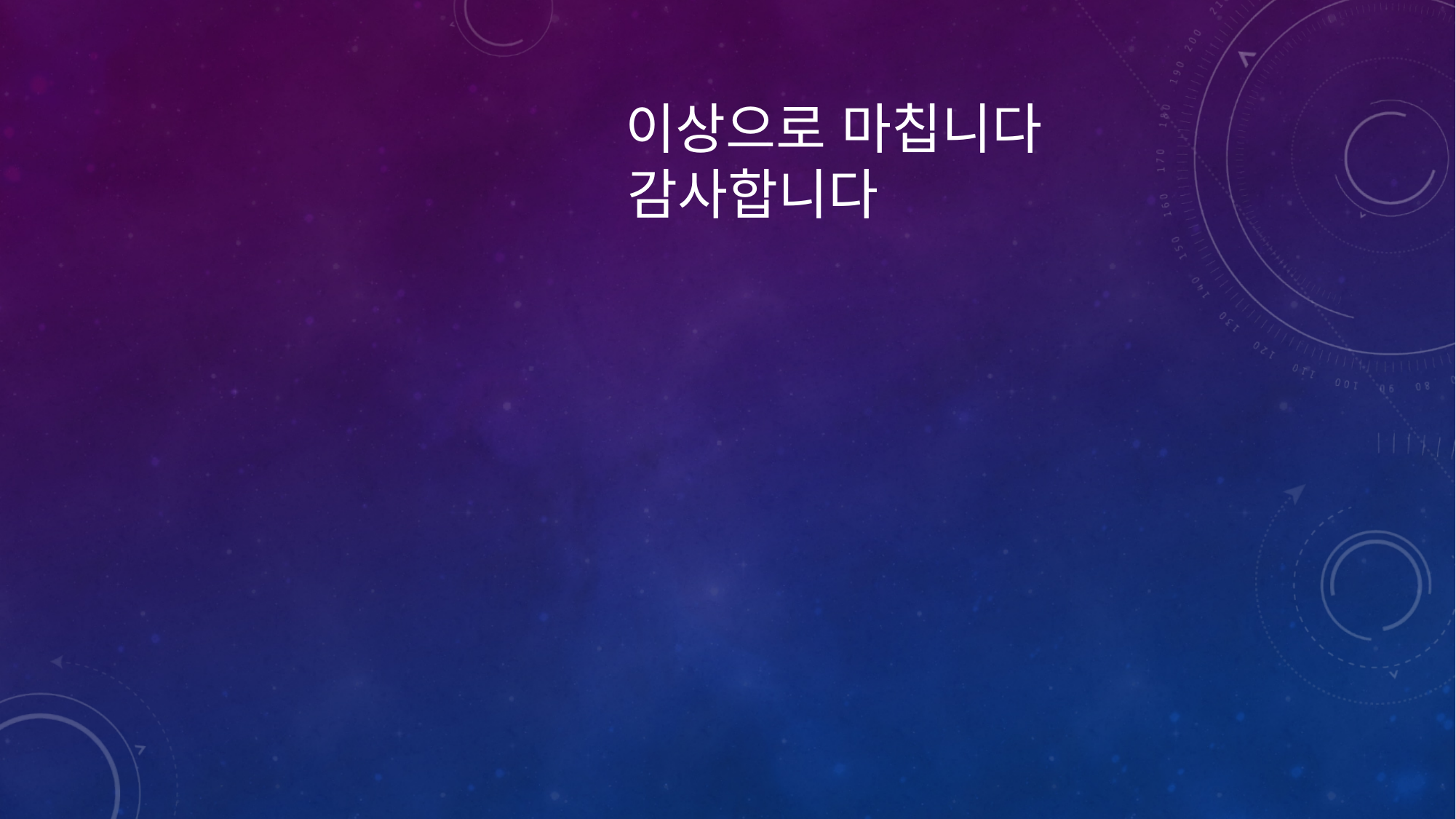

# 이상으로 마칩니다                                    감사합니다